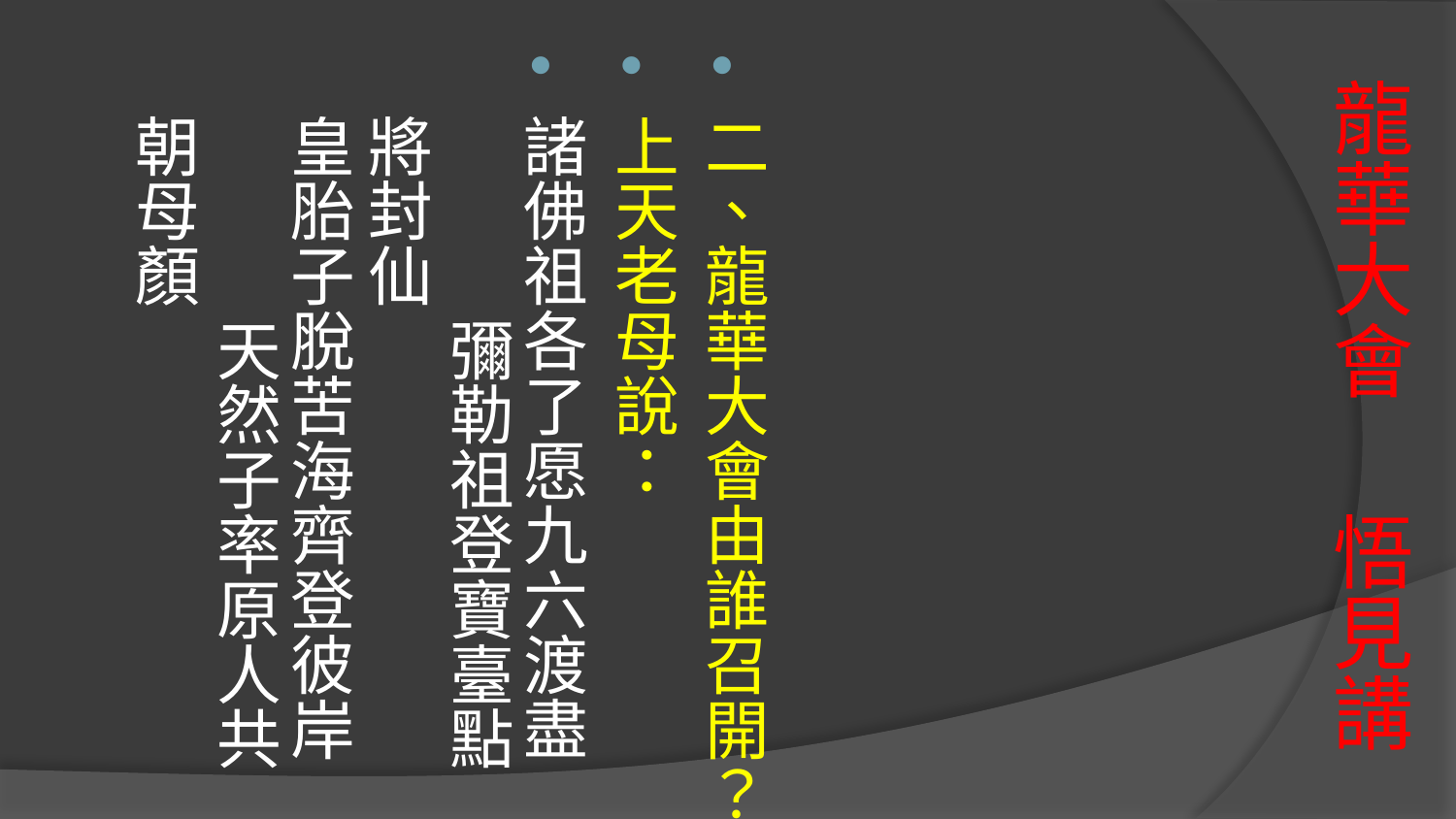

二、龍華大會由誰召開？
上天老母說：
諸佛祖各了愿九六渡盡               彌勒祖登寶臺點將封仙
皇胎子脫苦海齊登彼岸               天然子率原人共朝母顏

# 龍華大會      悟見講